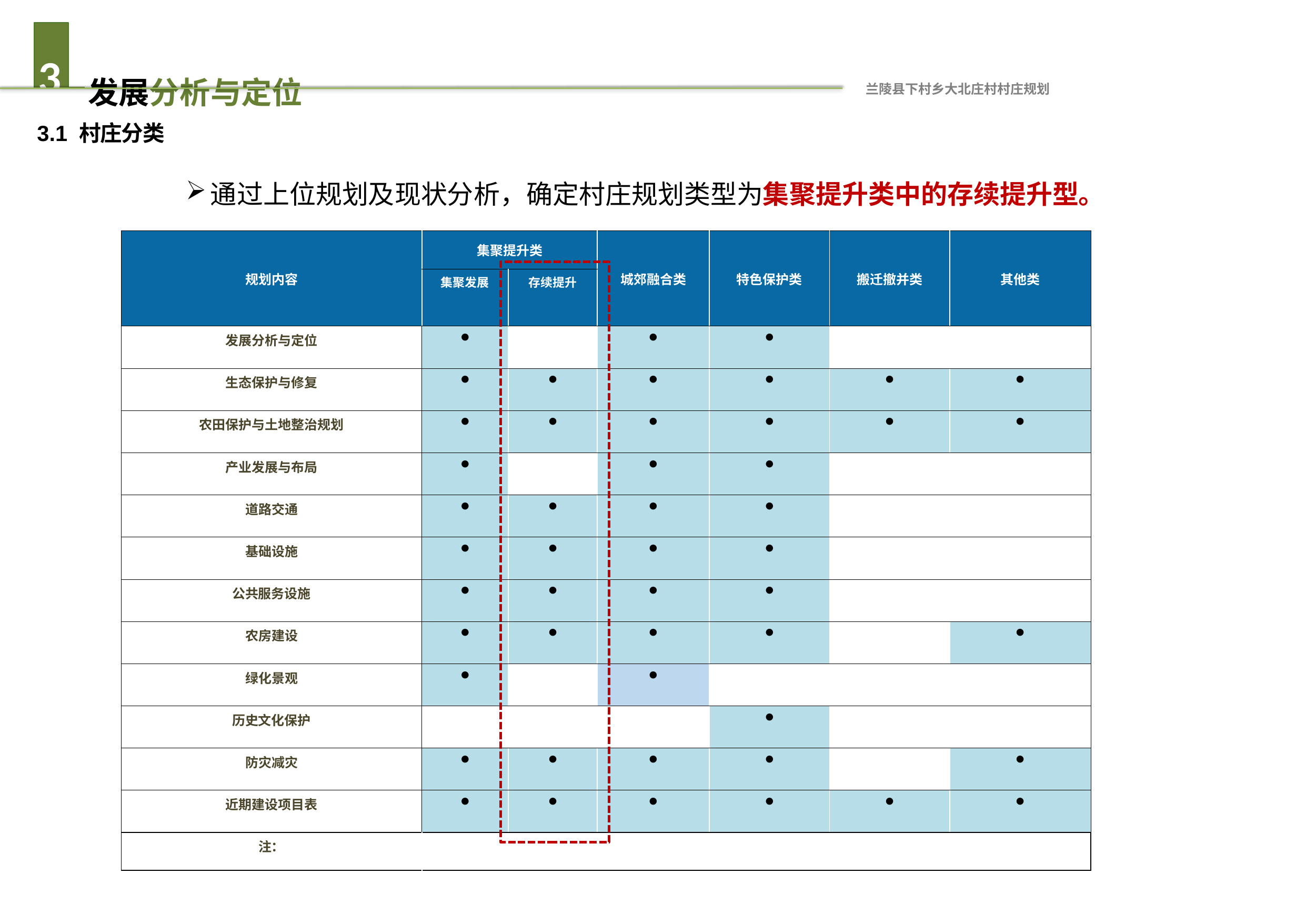

# 3	发展分析与定位
兰陵县下村乡大北庄村村庄规划

3.1 村庄分类
通过上位规划及现状分析，确定村庄规划类型为集聚提升类中的存续提升型。
| 规划内容 | 集聚提升类 |  | 城郊融合类 | 特色保护类 | 搬迁撤并类 | 其他类 |
| --- | --- | --- | --- | --- | --- | --- |
|  | 集聚发展 | 存续提升 |  |  |  |  |
| 发展分析与定位 | ● |  | ● | ● |  |  |
| 生态保护与修复 | ● | ● | ● | ● | ● | ● |
| 农田保护与土地整治规划 | ● | ● | ● | ● | ● | ● |
| 产业发展与布局 | ● |  | ● | ● |  |  |
| 道路交通 | ● | ● | ● | ● |  |  |
| 基础设施 | ● | ● | ● | ● |  |  |
| 公共服务设施 | ● | ● | ● | ● |  |  |
| 农房建设 | ● | ● | ● | ● |  | ● |
| 绿化景观 | ● |  | ● |  |  |  |
| 历史文化保护 |  |  |  | ● |  |  |
| 防灾减灾 | ● | ● | ● | ● |  | ● |
| 近期建设项目表 | ● | ● | ● | ● | ● | ● |
| 注： |  |  |  |  |  |  |